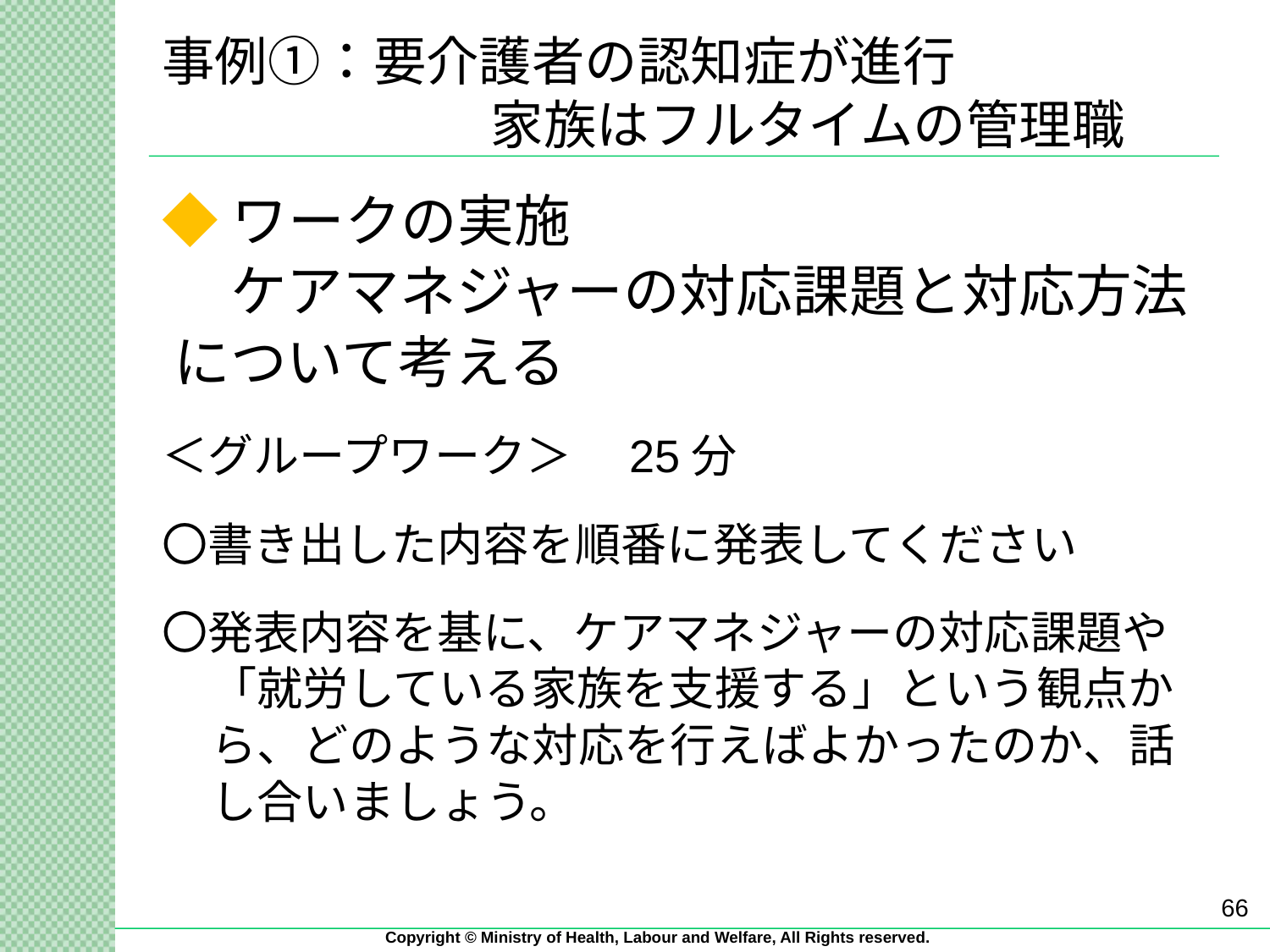

# 事例①：要介護者の認知症が進行 　　　　　 　家族はフルタイムの管理職
◆ワークの実施
　ケアマネジャーの対応課題と対応方法について考える
＜グループワーク＞　25分
〇書き出した内容を順番に発表してください
〇発表内容を基に、ケアマネジャーの対応課題や「就労している家族を支援する」という観点から、どのような対応を行えばよかったのか、話し合いましょう。
66
Copyright © Ministry of Health, Labour and Welfare, All Rights reserved.